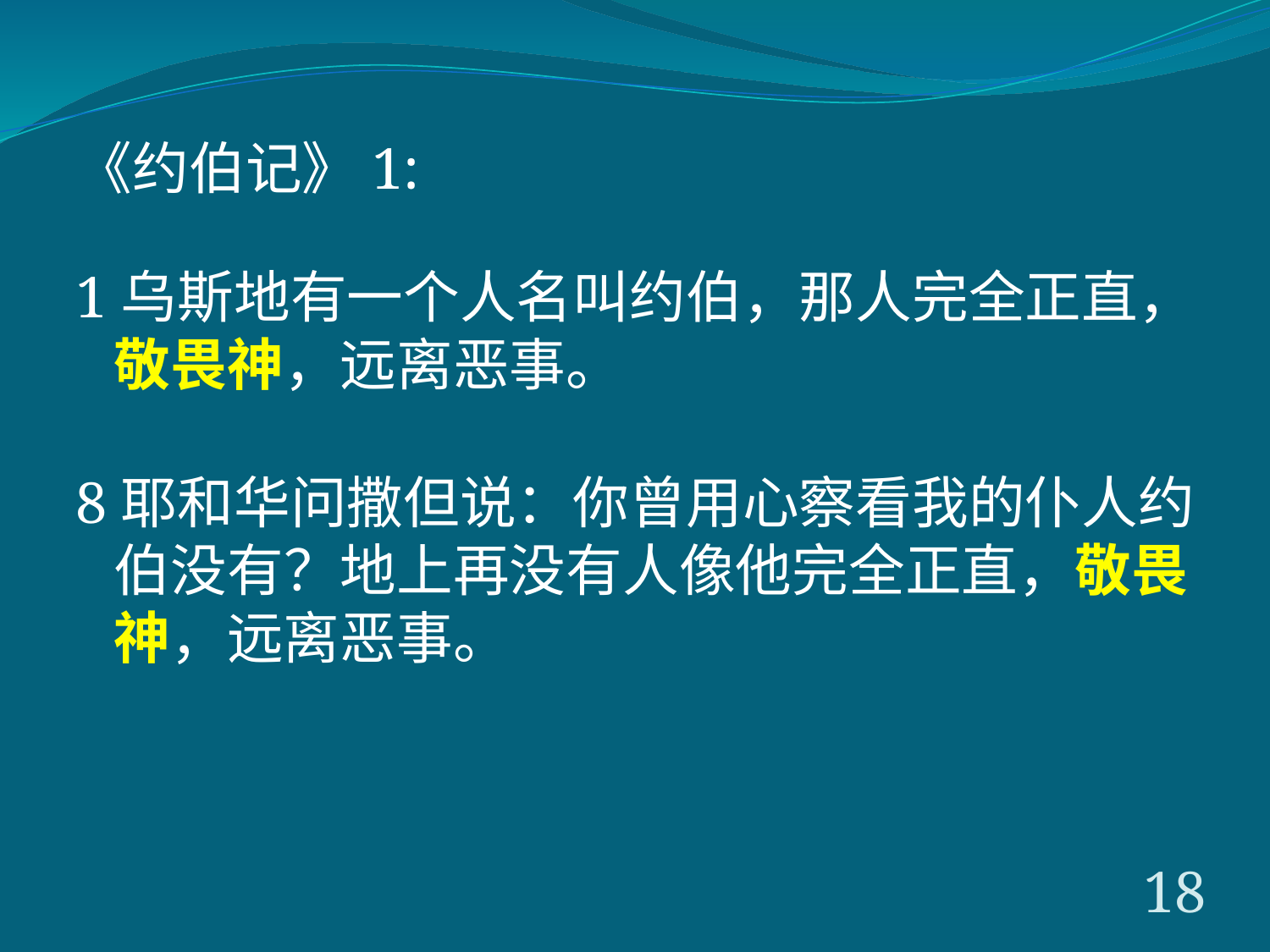

《约伯记》1:

1乌斯地有一个人名叫约伯，那人完全正直，敬畏神，远离恶事。

8耶和华问撒但说：你曾用心察看我的仆人约伯没有？地上再没有人像他完全正直，敬畏神，远离恶事。

18